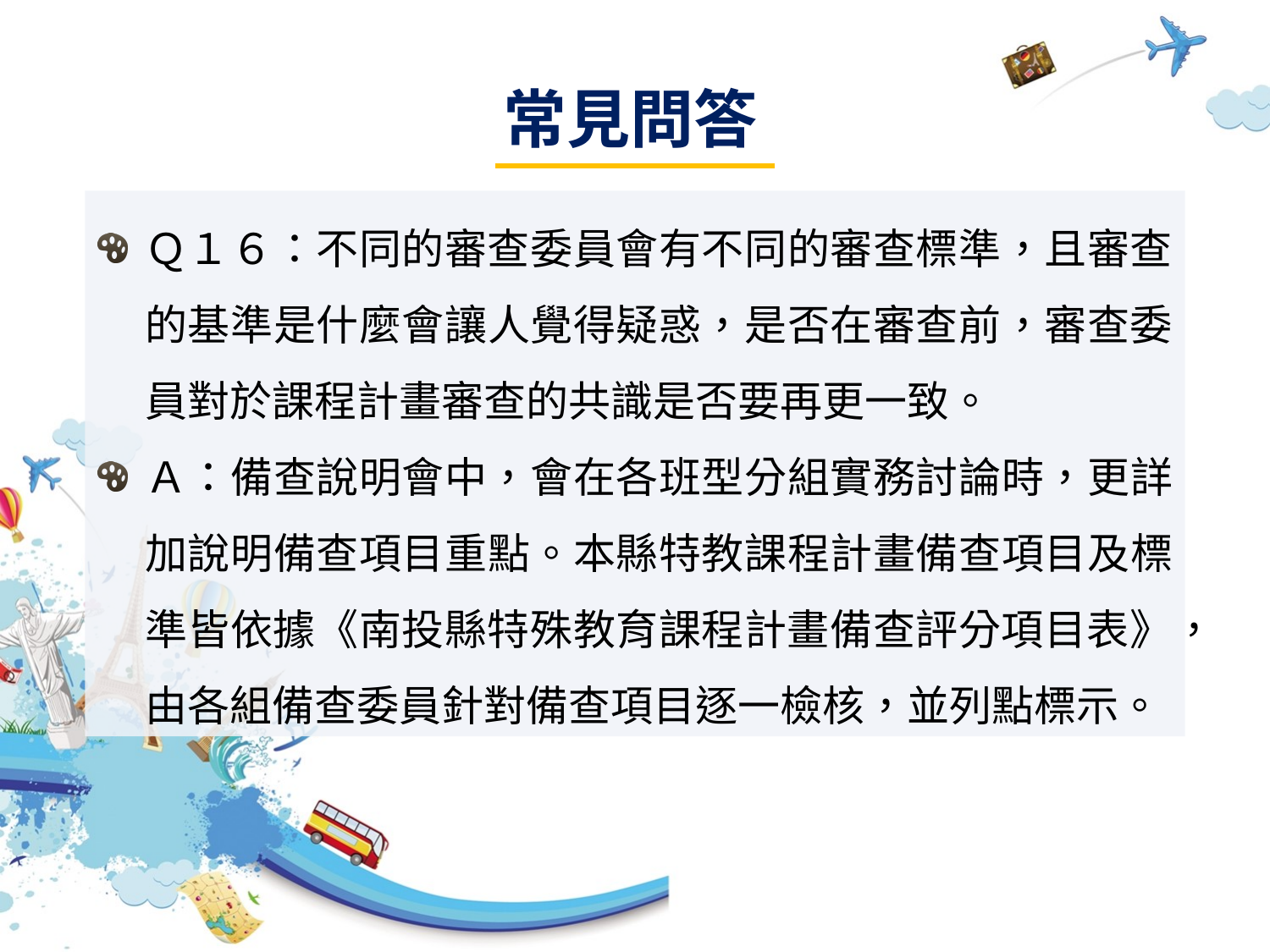

# 常見問答
Ｑ１６：不同的審查委員會有不同的審查標準，且審查的基準是什麼會讓人覺得疑惑，是否在審查前，審查委員對於課程計畫審查的共識是否要再更一致。
Ａ：備查說明會中，會在各班型分組實務討論時，更詳加說明備查項目重點。本縣特教課程計畫備查項目及標準皆依據《南投縣特殊教育課程計畫備查評分項目表》，由各組備查委員針對備查項目逐一檢核，並列點標示。